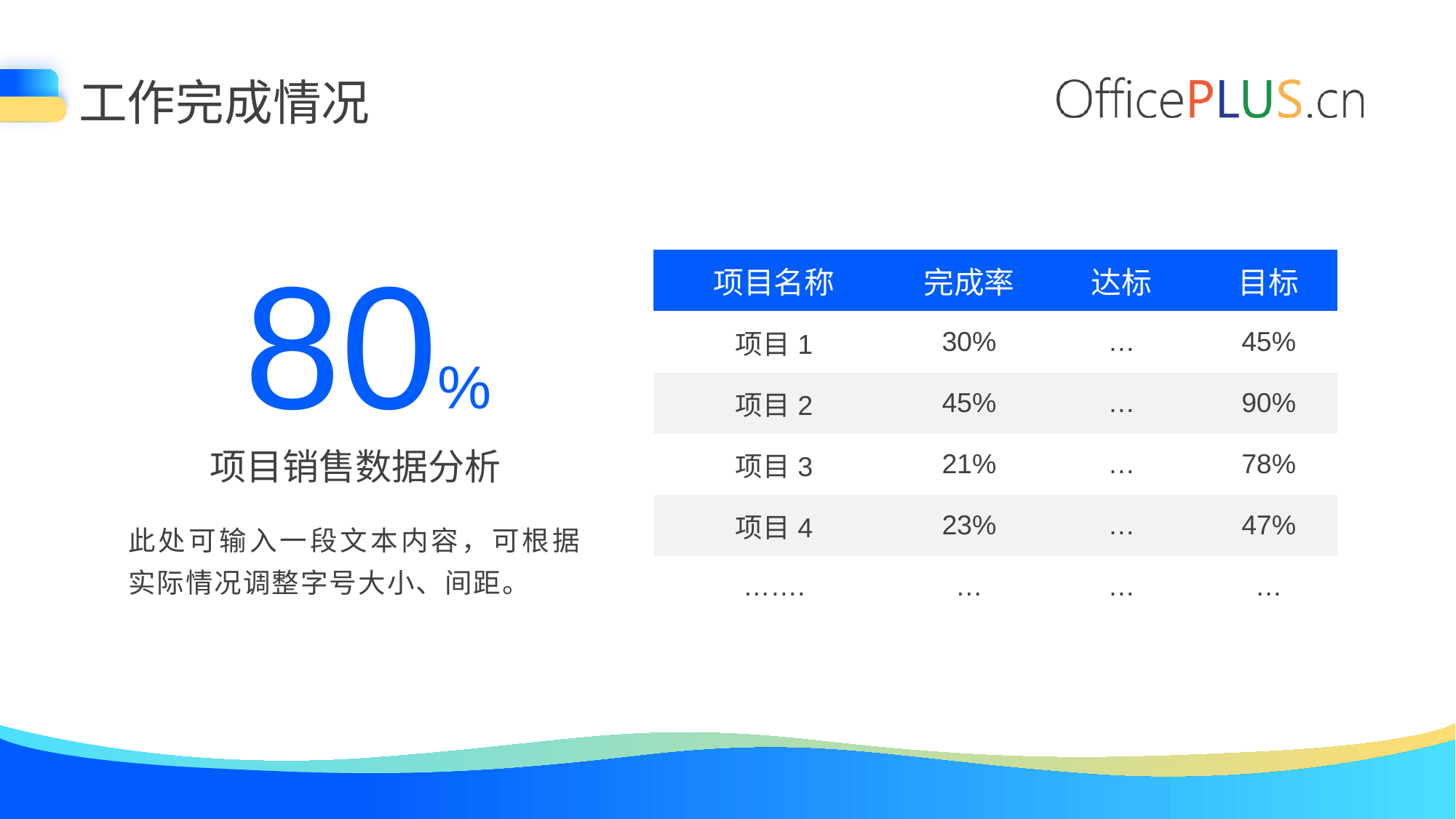

工作完成情况
80%
| 项目名称 | 完成率 | 达标 | 目标 |
| --- | --- | --- | --- |
| 项目1 | 30% | … | 45% |
| 项目2 | 45% | … | 90% |
| 项目3 | 21% | … | 78% |
| 项目4 | 23% | … | 47% |
| ……. | … | … | … |
项目销售数据分析
此处可输入一段文本内容，可根据实际情况调整字号大小、间距。